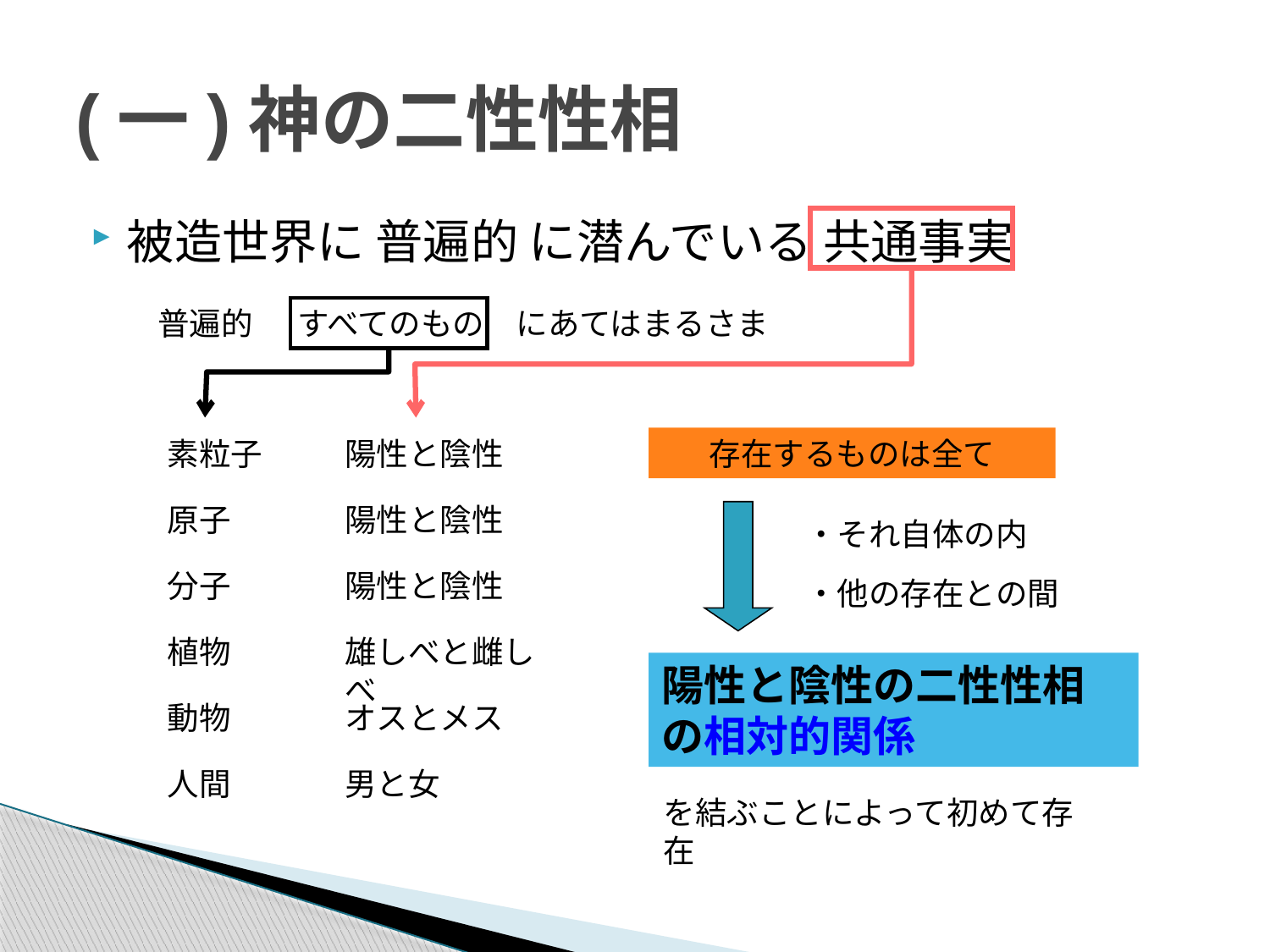

# (一)神の二性性相
被造世界に 普遍的 に潜んでいる 共通事実

普遍的
すべてのもの　にあてはまるさま

素粒子
陽性と陰性
存在するものは全て
原子
陽性と陰性

・それ自体の内
分子
陽性と陰性
・他の存在との間
植物
雄しべと雌しべ
陽性と陰性の二性性相の相対的関係
動物
オスとメス
人間
男と女
を結ぶことによって初めて存在